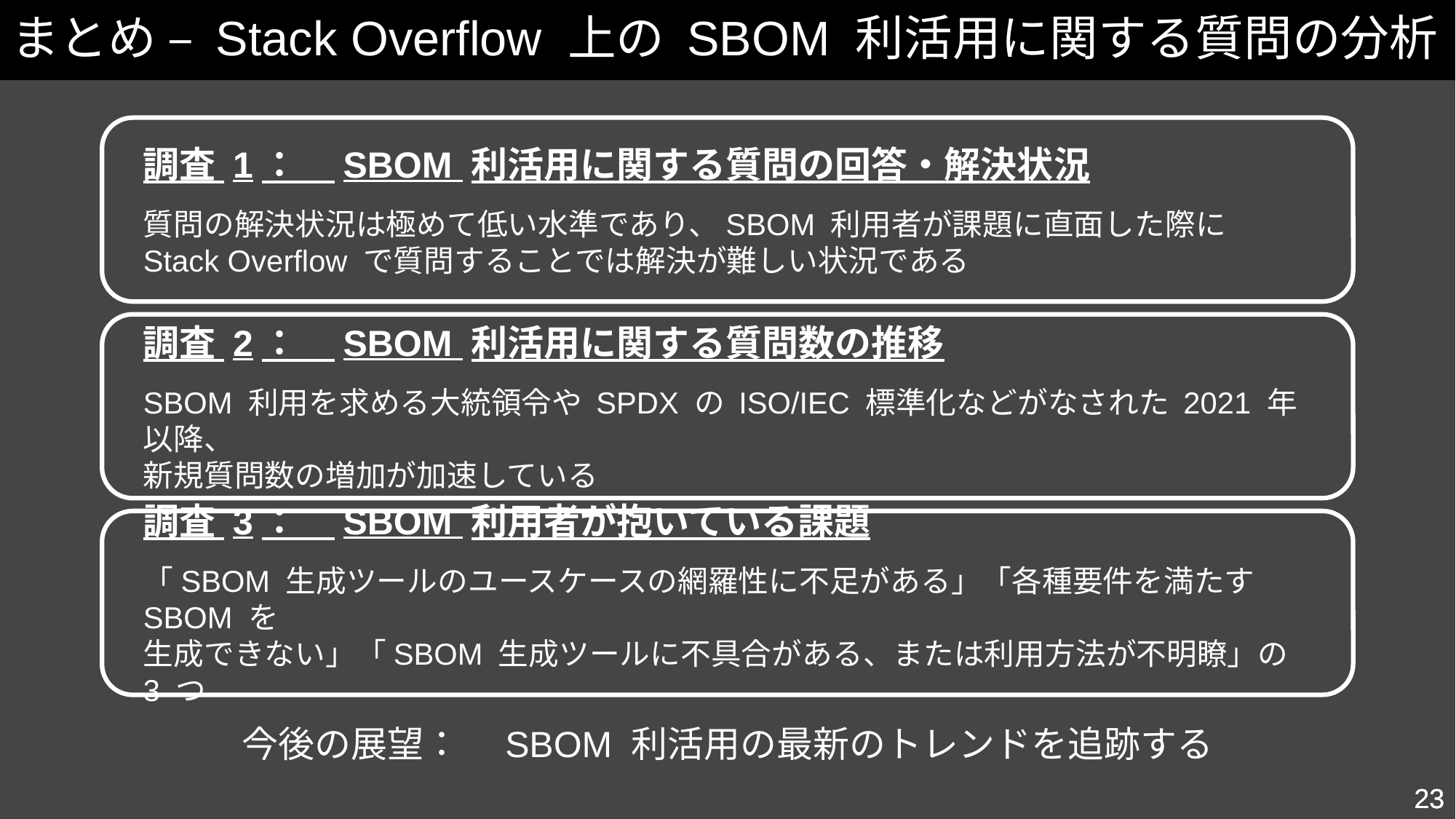

# まとめ – Stack Overflow 上の SBOM 利活用に関する質問の分析
調査 1：　SBOM 利活用に関する質問の回答・解決状況

質問の解決状況は極めて低い水準であり、SBOM 利用者が課題に直面した際に
Stack Overflow で質問することでは解決が難しい状況である
調査 2：　SBOM 利活用に関する質問数の推移

SBOM 利用を求める大統領令や SPDX の ISO/IEC 標準化などがなされた 2021 年以降、
新規質問数の増加が加速している
調査 3：　SBOM 利用者が抱いている課題

「SBOM 生成ツールのユースケースの網羅性に不足がある」「各種要件を満たす SBOM を
生成できない」「SBOM 生成ツールに不具合がある、または利用方法が不明瞭」の 3 つ
今後の展望：　SBOM 利活用の最新のトレンドを追跡する